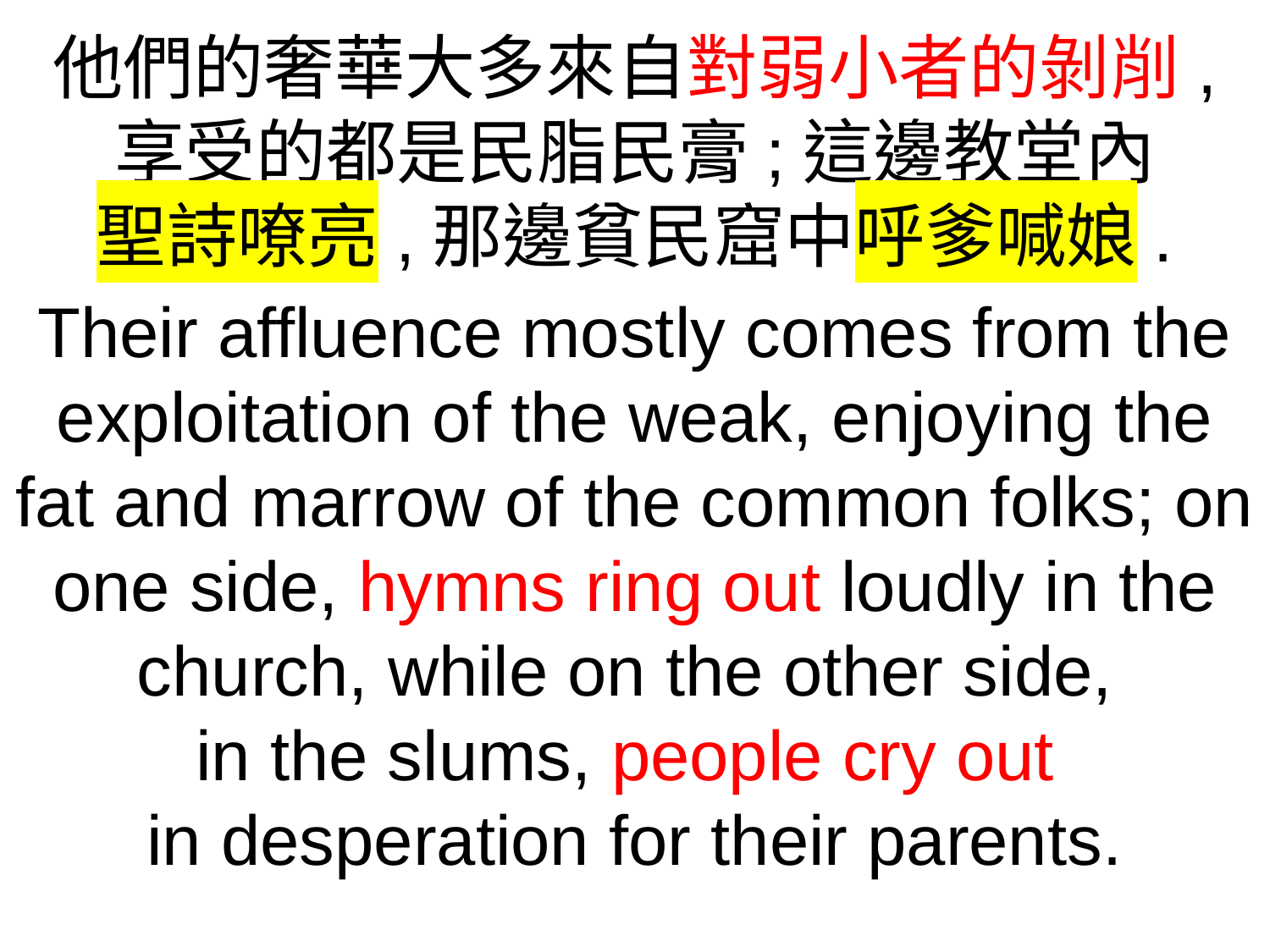

他們的奢華大多來自對弱小者的剝削,
享受的都是民脂民膏;這邊教堂內
聖詩嘹亮,那邊貧民窟中呼爹喊娘.
Their affluence mostly comes from the exploitation of the weak, enjoying the fat and marrow of the common folks; on one side, hymns ring out loudly in the church, while on the other side,
in the slums, people cry out
in desperation for their parents.